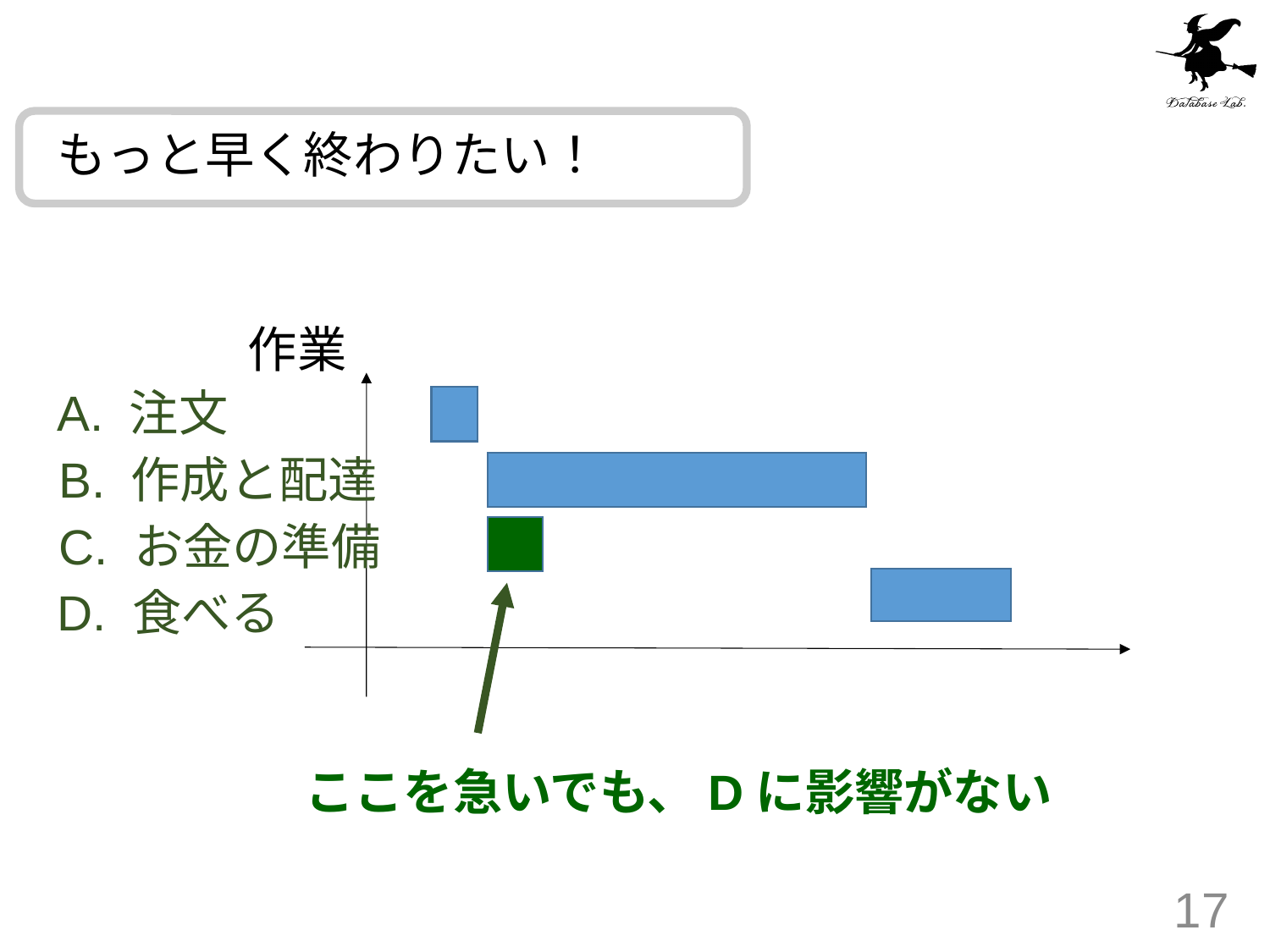

#

もっと早く終わりたい！
作業
A. 注文

B. 作成と配達

C. お金の準備

D. 食べる
ここを急いでも、Dに影響がない
17